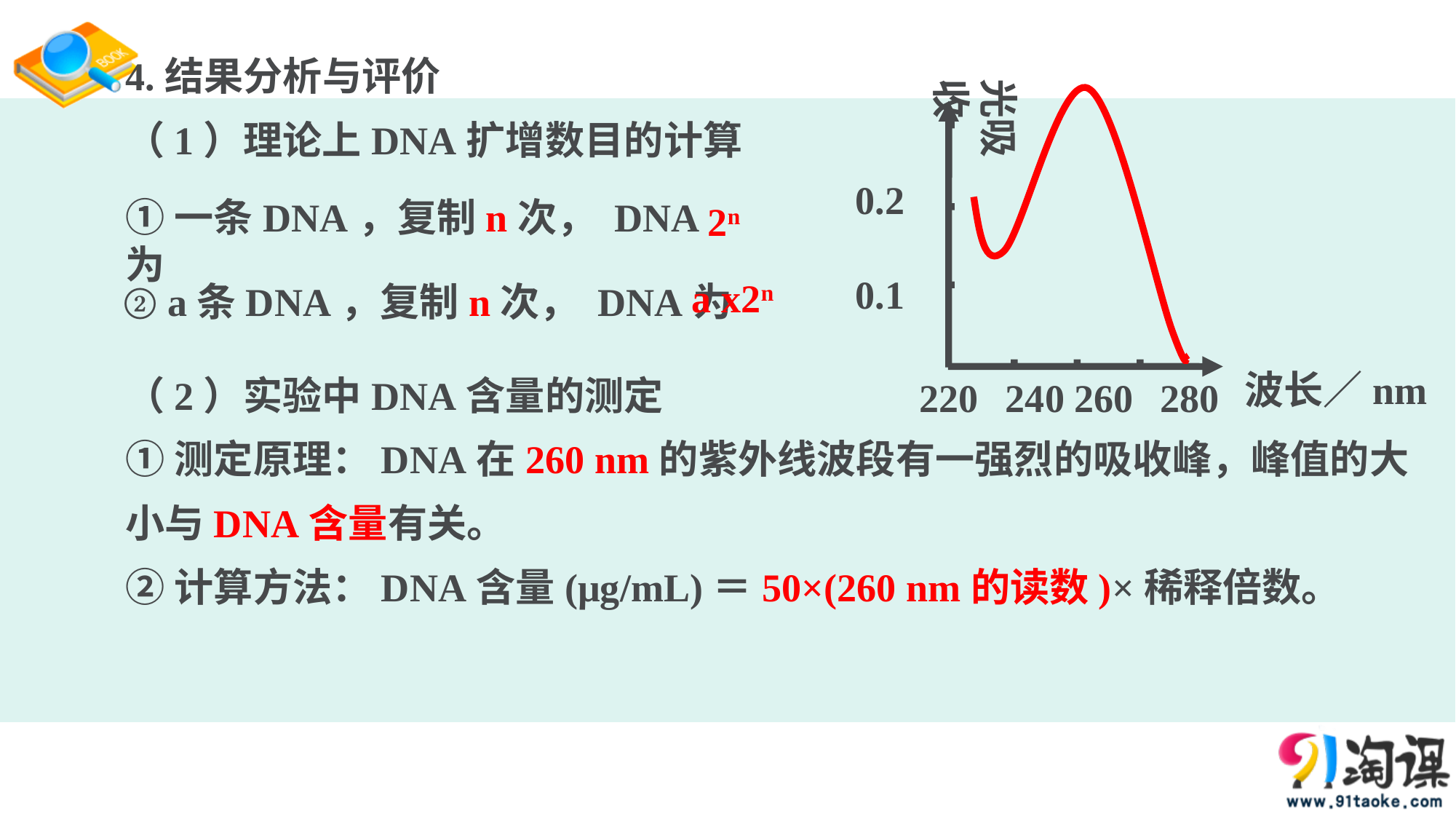

4.结果分析与评价
（1）理论上DNA扩增数目的计算

（2）实验中DNA含量的测定
①测定原理：DNA在260 nm的紫外线波段有一强烈的吸收峰，峰值的大小与DNA含量有关。
②计算方法：DNA含量(μg/mL)＝50×(260 nm的读数)×稀释倍数。
光吸收

0.2
①一条DNA，复制n次， DNA为
2n
0.1
a x2n
② a条DNA，复制n次， DNA为
波长／nm
220
240
260
280